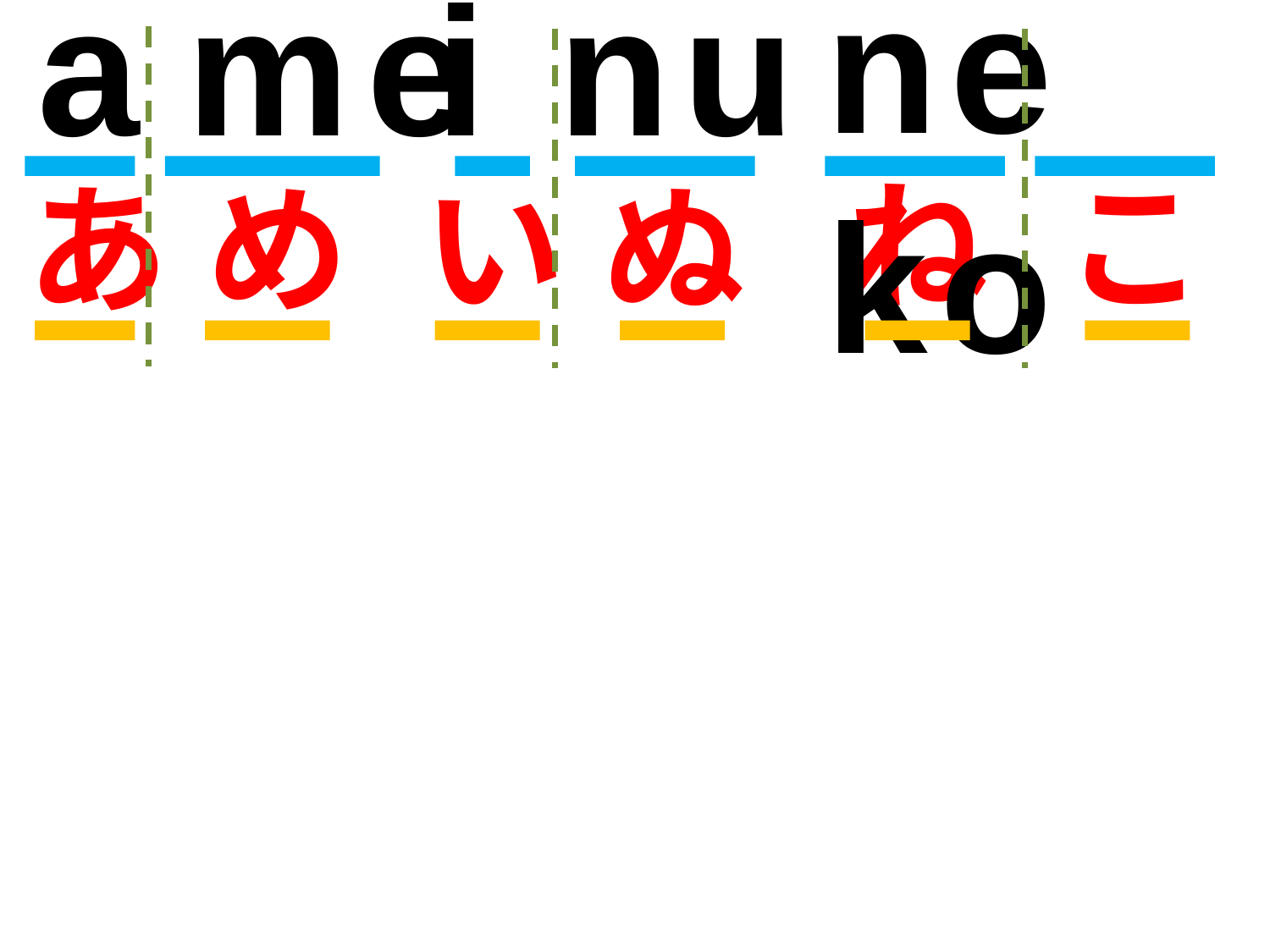

ne ko
a me
i nu
ね こ
あ め
い ぬ